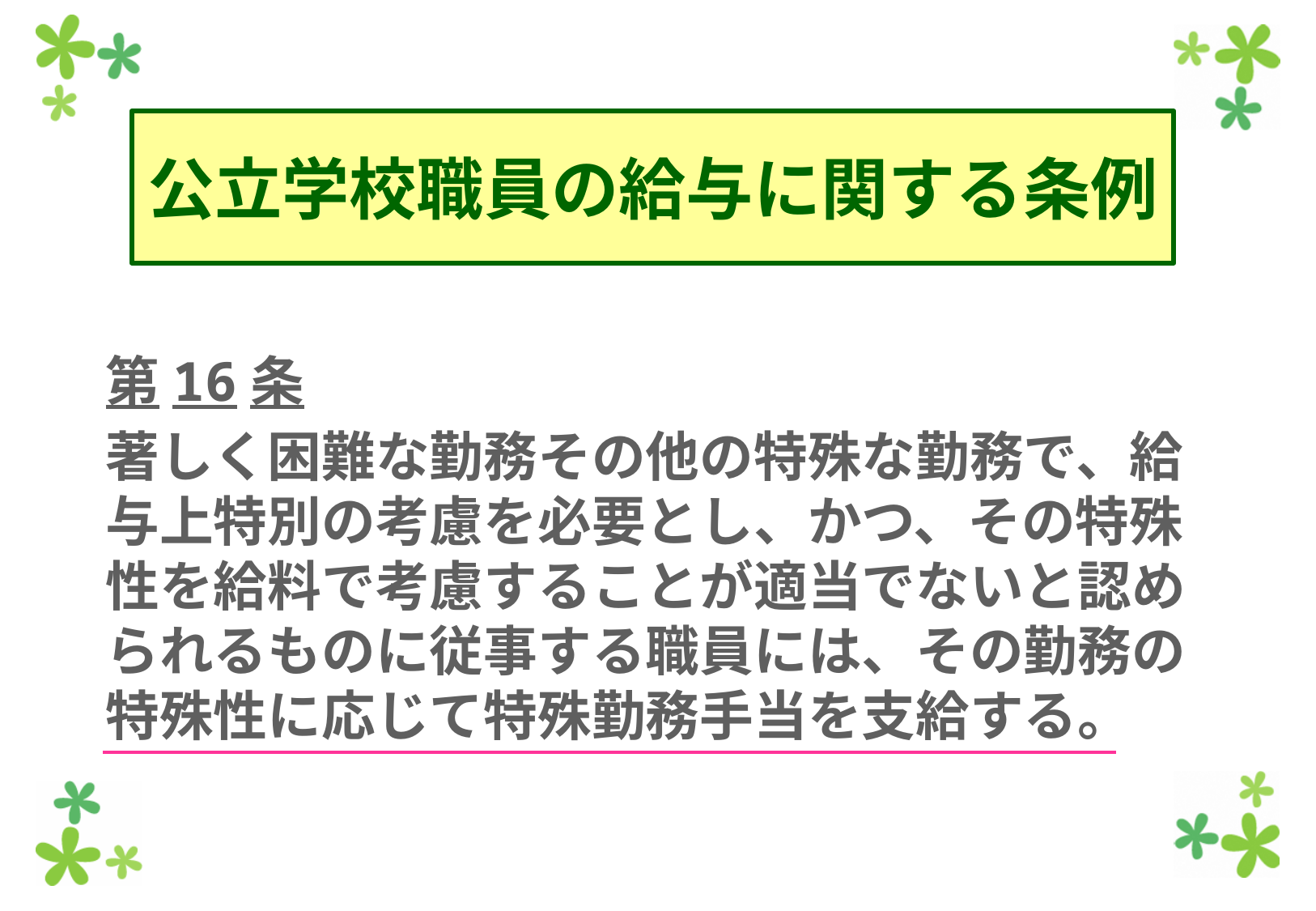

# 公立学校職員の給与に関する条例
第16条
著しく困難な勤務その他の特殊な勤務で、給与上特別の考慮を必要とし、かつ、その特殊性を給料で考慮することが適当でないと認められるものに従事する職員には、その勤務の特殊性に応じて特殊勤務手当を支給する。